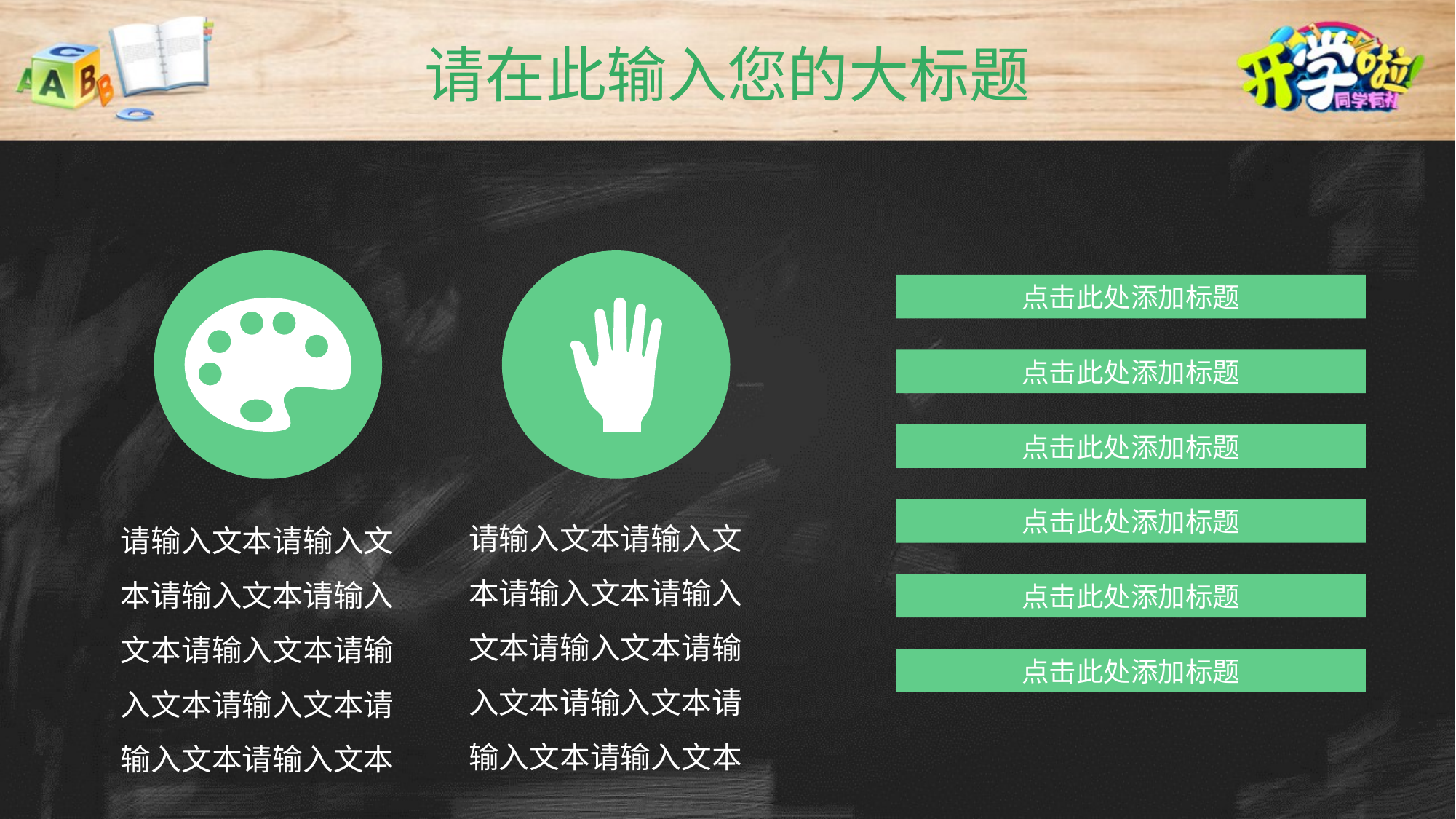

# 请在此输入您的大标题

点击此处添加标题

点击此处添加标题
点击此处添加标题
点击此处添加标题
请输入文本请输入文本请输入文本请输入文本请输入文本请输入文本请输入文本请输入文本请输入文本
请输入文本请输入文本请输入文本请输入文本请输入文本请输入文本请输入文本请输入文本请输入文本
点击此处添加标题
点击此处添加标题